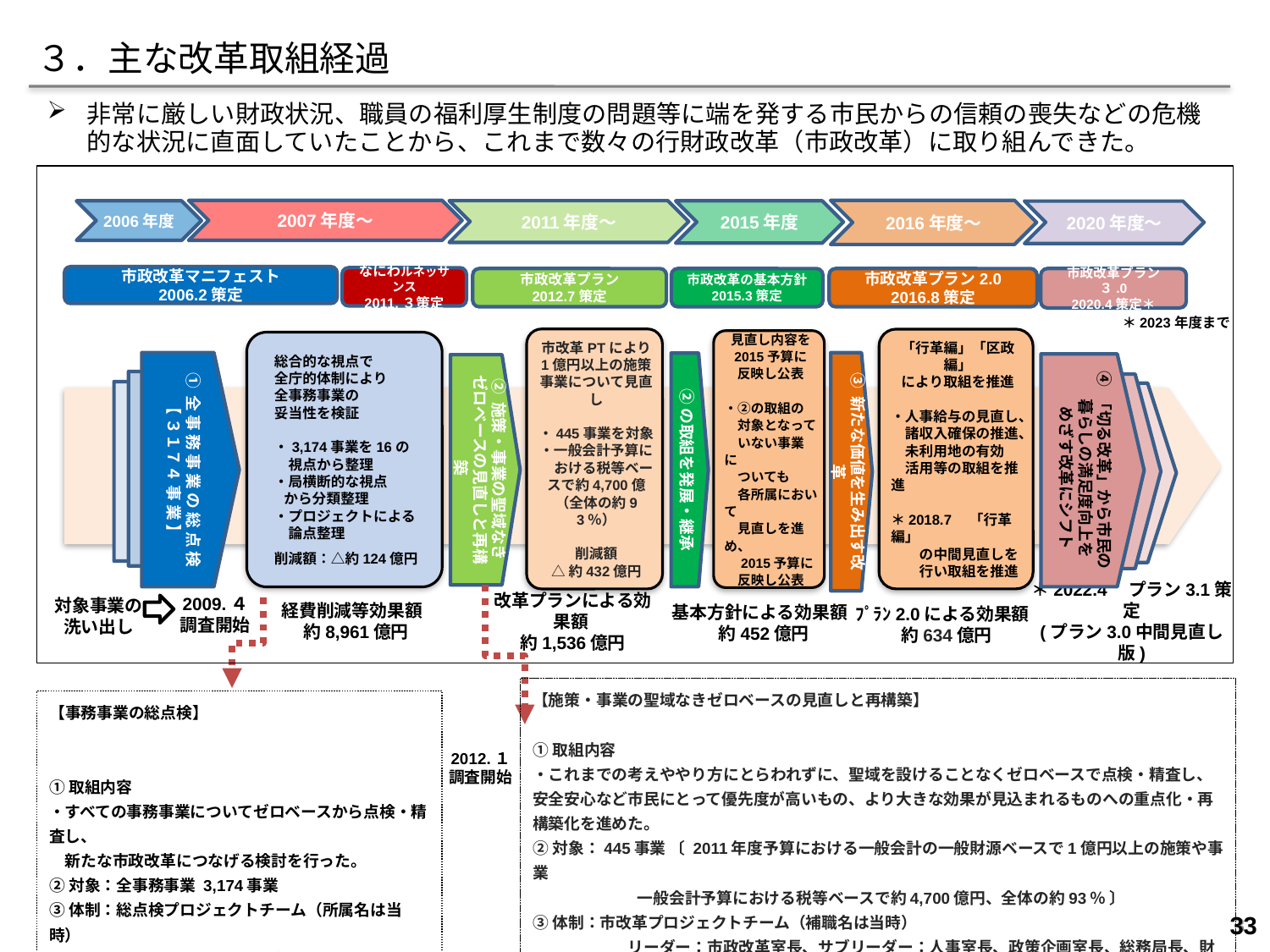

３．主な改革取組経過
非常に厳しい財政状況、職員の福利厚生制度の問題等に端を発する市民からの信頼の喪失などの危機的な状況に直面していたことから、これまで数々の行財政改革（市政改革）に取り組んできた。

2016年度～
2007年度～
2011年度～
2015年度
2006年度
2020年度～
＊2023年度まで
市改革PTにより
1億円以上の施策
事業について見直し

・445事業を対象
・一般会計予算に
　おける税等ベースで約4,700億
（全体の約93％）

削減額
△約432億円
「行革編」「区政編」
により取組を推進

・人事給与の見直し、
　諸収入確保の推進、
　未利用地の有効
　活用等の取組を推進

＊2018.7　「行革編」
　　の中間見直しを
　　行い取組を推進
見直し内容を
2015予算に
反映し公表

・②の取組の
　対象となって
　いない事業に
　ついても
　各所属において
　見直しを進め、
　2015予算に
　反映し公表
総合的な視点で
全庁的体制により
全事務事業の
妥当性を検証

・3,174事業を16の
　視点から整理
・局横断的な視点
  から分類整理
・プロジェクトによる
　論点整理
削減額：△約124億円

2009.４
調査開始
対象事業の
洗い出し
経費削減等効果額
 約8,961億円
＊2022.4　プラン3.1策定
(プラン3.0中間見直し版)
基本方針による効果額
 約452億円
改革プランによる効果額
約1,536億円
ﾌﾟﾗﾝ2.0による効果額
 約634億円
2012.１
調査開始
市政改革マニフェスト
2006.2策定
なにわルネッサンス
2011.３策定
市政改革プラン３.0
2020.4策定＊
市政改革プラン2.0
2016.8策定
市政改革プラン
2012.7策定
市政改革の基本方針
2015.3策定
① 全 事 務 事 業 の 総 点 検
【 ３１７４ 事 業 】
③ 新たな価値を生み出す改革
②の取組を発展・継承
④ 「切る改革」から市民の
　暮らしの満足度向上を
　めざす改革にシフト
② 施策・事業の聖域なき
ゼロベースの見直しと再構築

【施策・事業の聖域なきゼロベースの見直しと再構築】
①取組内容
・これまでの考えややり方にとらわれずに、聖域を設けることなくゼロベースで点検・精査し、安全安心など市民にとって優先度が高いもの、より大きな効果が見込まれるものへの重点化・再構築化を進めた。
②対象：445事業 〔 2011年度予算における一般会計の一般財源ベースで1億円以上の施策や事業
                            一般会計予算における税等ベースで約4,700億円、全体の約93％ 〕
③体制：市改革プロジェクトチーム（補職名は当時）
　　　　　　リーダー：市政改革室長、サブリーダー：人事室長、政策企画室長、総務局長、財政局長、
                                                               契約管財局長、市政改革室理事
【事務事業の総点検】
①取組内容
・すべての事務事業についてゼロベースから点検・精査し、
　新たな市政改革につなげる検討を行った。
②対象：全事務事業 3,174事業
③体制：総点検プロジェクトチーム（所属名は当時）
　　　　　　市政改革室、政策企画室、情報公開室、
　　　　　　総務局、財政局
33
33